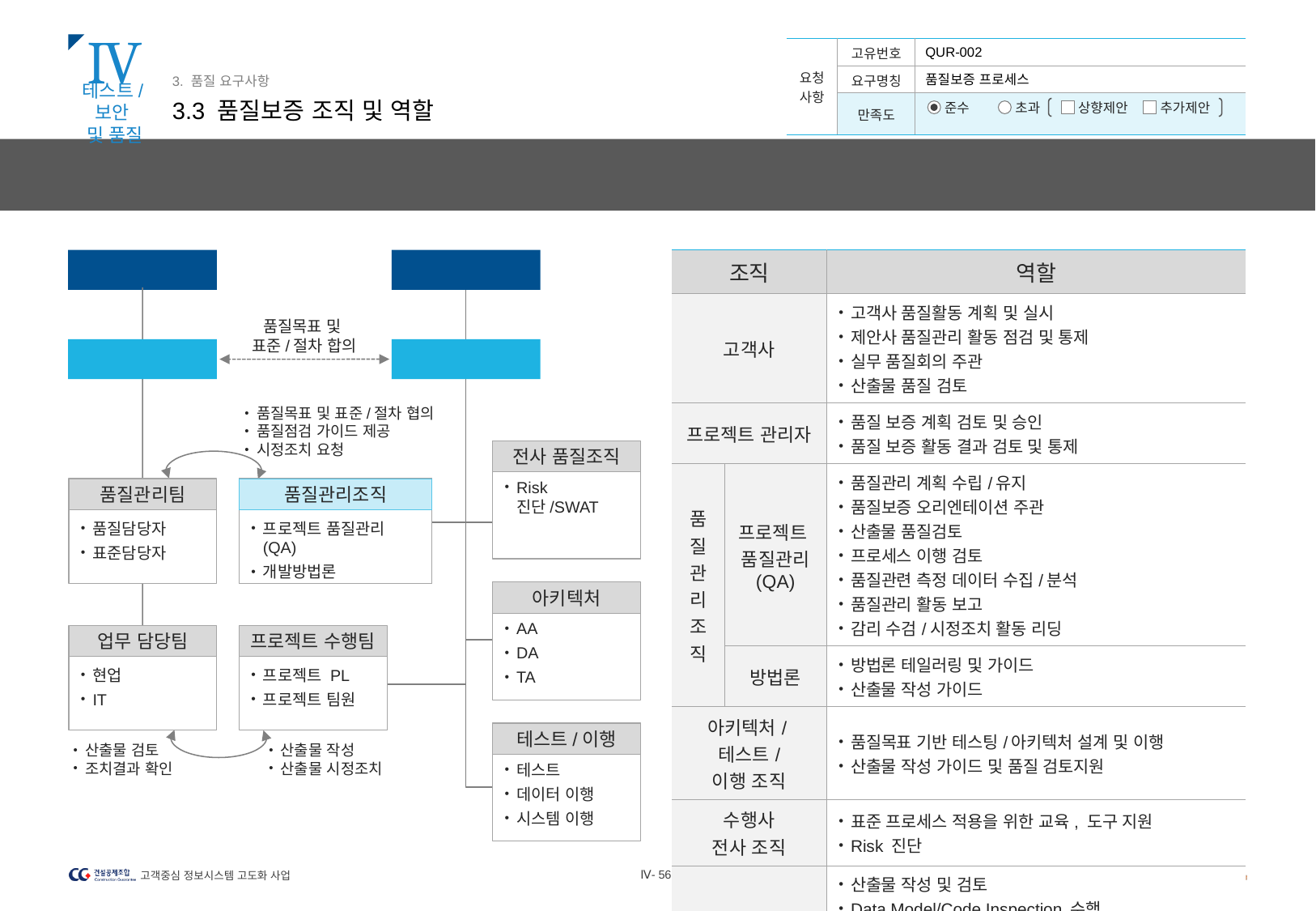

Ⅳ

테스트/보안
및 품질
3. 품질 요구사항
3.3 품질보증 조직 및 역할
QUR-002
품질보증 프로세스

품질관리 조직은 독립성이 보장된 제안사 내부 조직으로 구성하여 운영합니다. 전임 프로젝트 QA 인력 외 고객사 업무담당, PL, 아키텍트, 테스트/이행조직 등 다차원 품질관리 활동을 통해 시스템에 대한 고품질을 보장합니다

고객사

제안사

품질목표 및
표준/절차 합의
프로젝트 관리자
프로젝트 관리자

품질목표 및 표준/절차 협의
품질점검 가이드 제공
시정조치 요청
전사 품질조직

Risk 진단/SWAT

품질관리팀

품질담당자
표준담당자
품질관리조직

프로젝트 품질관리(QA)
개발방법론
아키텍처

AA
DA
TA
업무 담당팀

현업
IT
프로젝트 수행팀

프로젝트 PL
프로젝트 팀원

테스트/이행

테스트
데이터 이행
시스템 이행
산출물 검토
조치결과 확인
산출물 작성
산출물 시정조치
| 조직 |  | 역할 |
| --- | --- | --- |
| 고객사 |  | 고객사 품질활동 계획 및 실시 제안사 품질관리 활동 점검 및 통제 실무 품질회의 주관 산출물 품질 검토 |
| 프로젝트 관리자 |  | 품질 보증 계획 검토 및 승인 품질 보증 활동 결과 검토 및 통제 |
| 품질관리조직 | 프로젝트 품질관리 (QA) | 품질관리 계획 수립/유지 품질보증 오리엔테이션 주관 산출물 품질검토 프로세스 이행 검토 품질관련 측정 데이터 수집/분석 품질관리 활동 보고 감리 수검/시정조치 활동 리딩 |
|  | 방법론 | 방법론 테일러링 및 가이드 산출물 작성 가이드 |
| 아키텍처/테스트/ 이행 조직 |  | 품질목표 기반 테스팅/아키텍처 설계 및 이행 산출물 작성 가이드 및 품질 검토지원 |
| 수행사 전사 조직 |  | 표준 프로세스 적용을 위한 교육, 도구 지원 Risk 진단 |
| 프로젝트 수행팀 |  | 산출물 작성 및 검토 Data Model/Code Inspection 수행 결함/이슈 발생 시 필요한 활동 및 시정조치 수행(감리 수검 포함) |